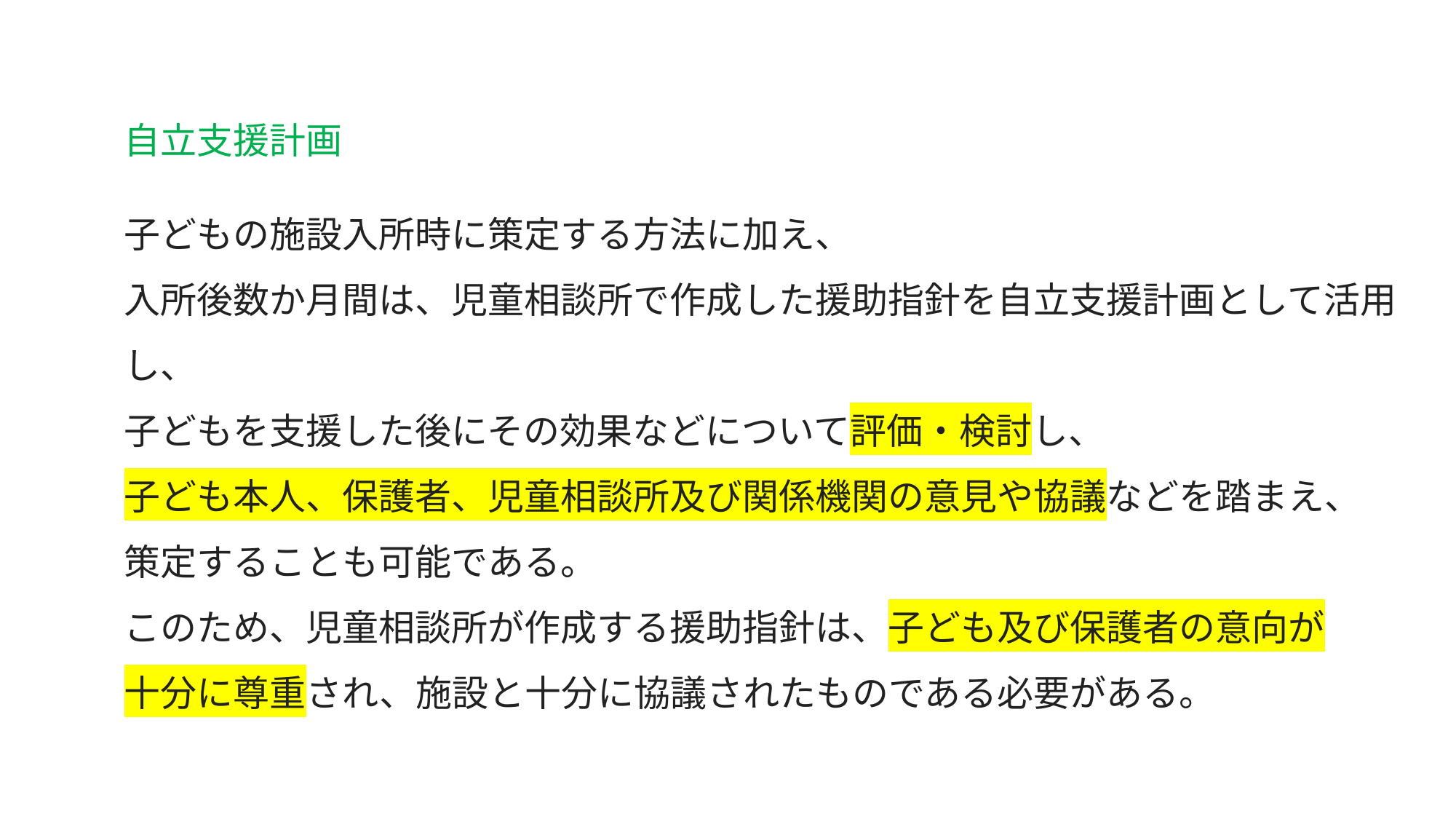

自立支援計画
子どもの施設入所時に策定する方法に加え、
入所後数か月間は、児童相談所で作成した援助指針を自立支援計画として活用し、
子どもを支援した後にその効果などについて評価・検討し、
子ども本人、保護者、児童相談所及び関係機関の意見や協議などを踏まえ、
策定することも可能である。
このため、児童相談所が作成する援助指針は、子ども及び保護者の意向が
十分に尊重され、施設と十分に協議されたものである必要がある。